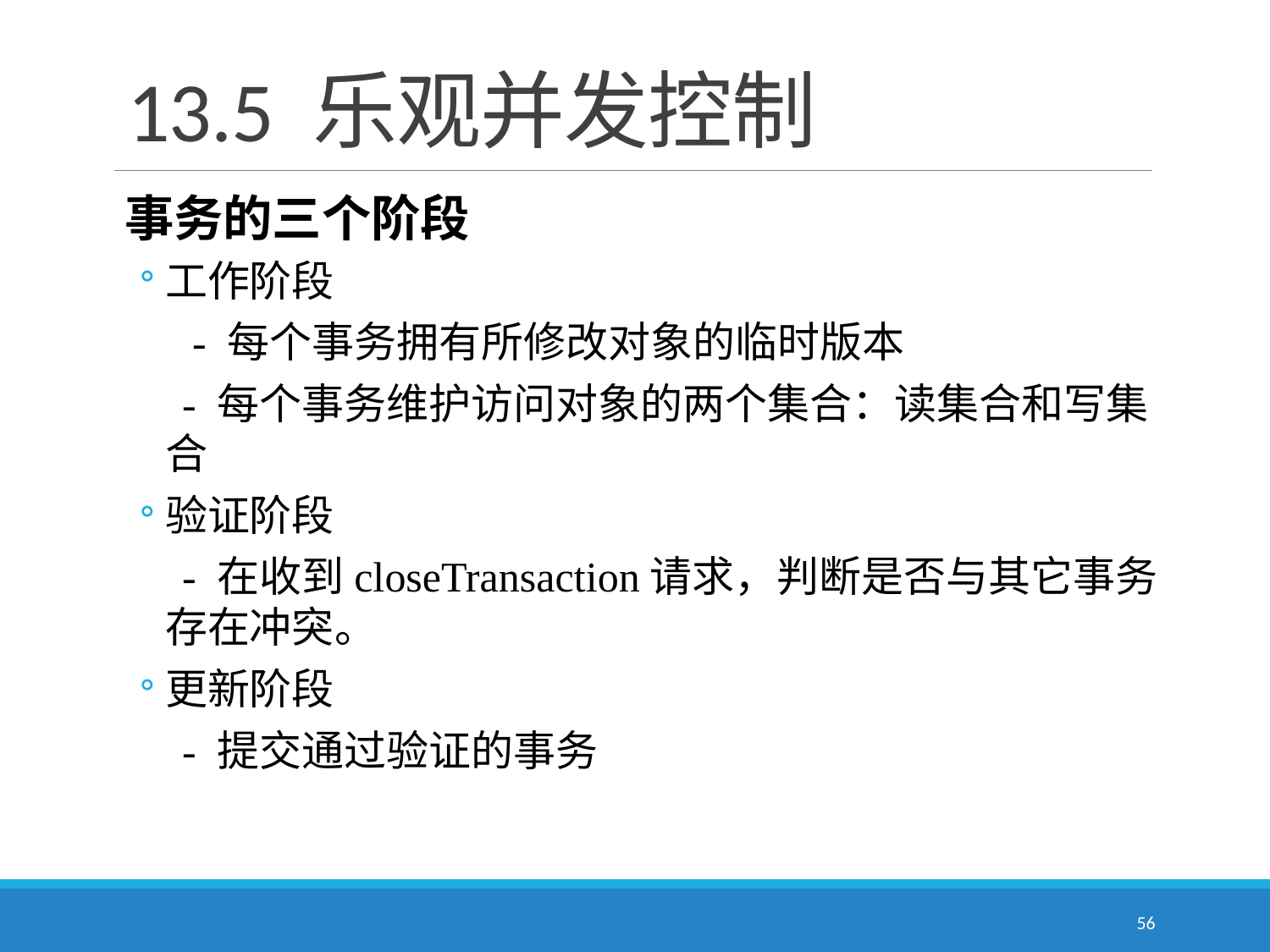

# 13.5 乐观并发控制
事务的三个阶段
工作阶段
　- 每个事务拥有所修改对象的临时版本
    - 每个事务维护访问对象的两个集合：读集合和写集合
验证阶段
    - 在收到closeTransaction请求，判断是否与其它事务存在冲突。
更新阶段
    - 提交通过验证的事务

56